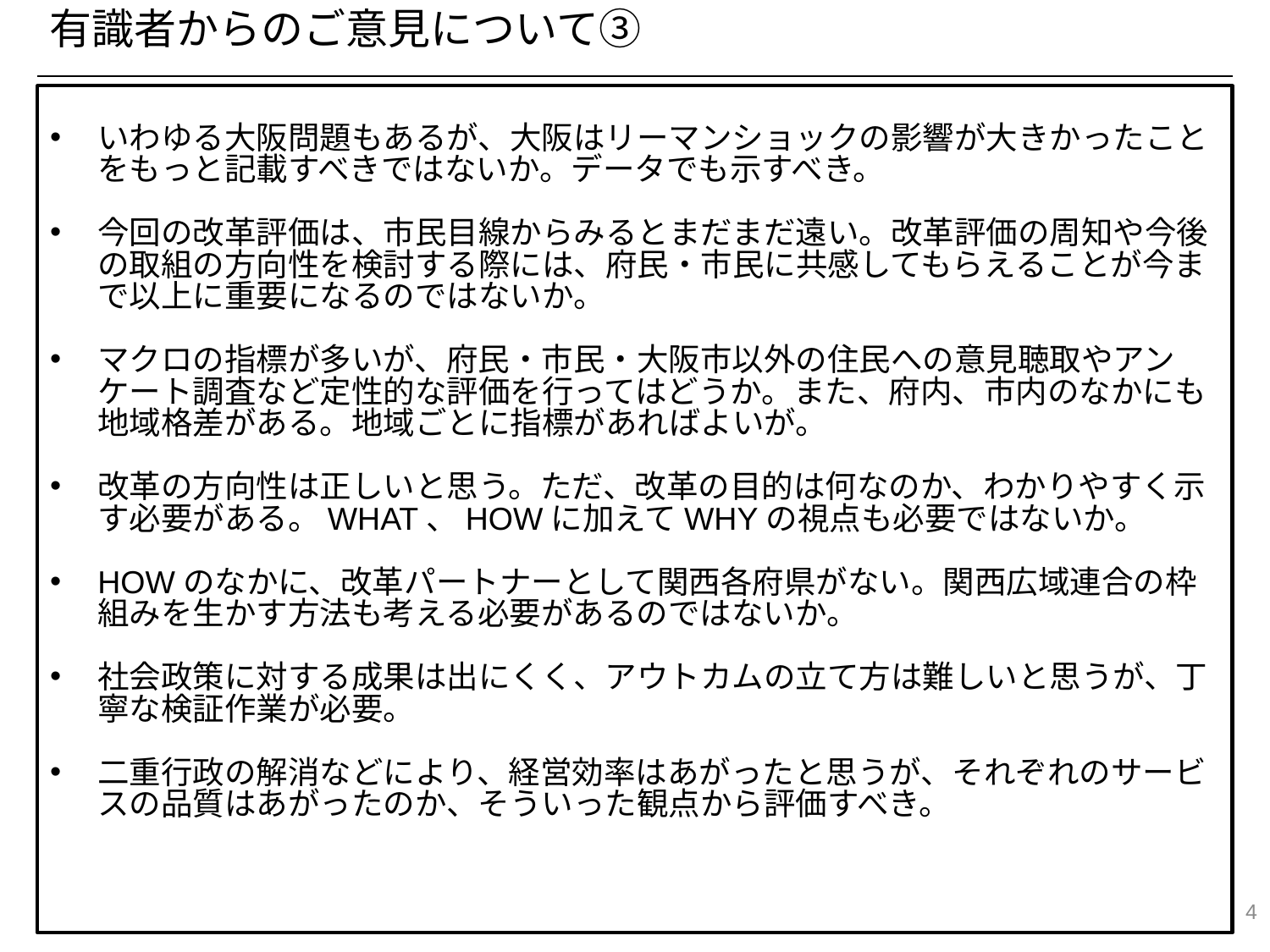

有識者からのご意見について③

いわゆる大阪問題もあるが、大阪はリーマンショックの影響が大きかったことをもっと記載すべきではないか。データでも示すべき。

今回の改革評価は、市民目線からみるとまだまだ遠い。改革評価の周知や今後の取組の方向性を検討する際には、府民・市民に共感してもらえることが今まで以上に重要になるのではないか。

マクロの指標が多いが、府民・市民・大阪市以外の住民への意見聴取やアンケート調査など定性的な評価を行ってはどうか。また、府内、市内のなかにも地域格差がある。地域ごとに指標があればよいが。

改革の方向性は正しいと思う。ただ、改革の目的は何なのか、わかりやすく示す必要がある。WHAT、HOWに加えてWHYの視点も必要ではないか。

HOWのなかに、改革パートナーとして関西各府県がない。関西広域連合の枠組みを生かす方法も考える必要があるのではないか。

社会政策に対する成果は出にくく、アウトカムの立て方は難しいと思うが、丁寧な検証作業が必要。

二重行政の解消などにより、経営効率はあがったと思うが、それぞれのサービスの品質はあがったのか、そういった観点から評価すべき。

4